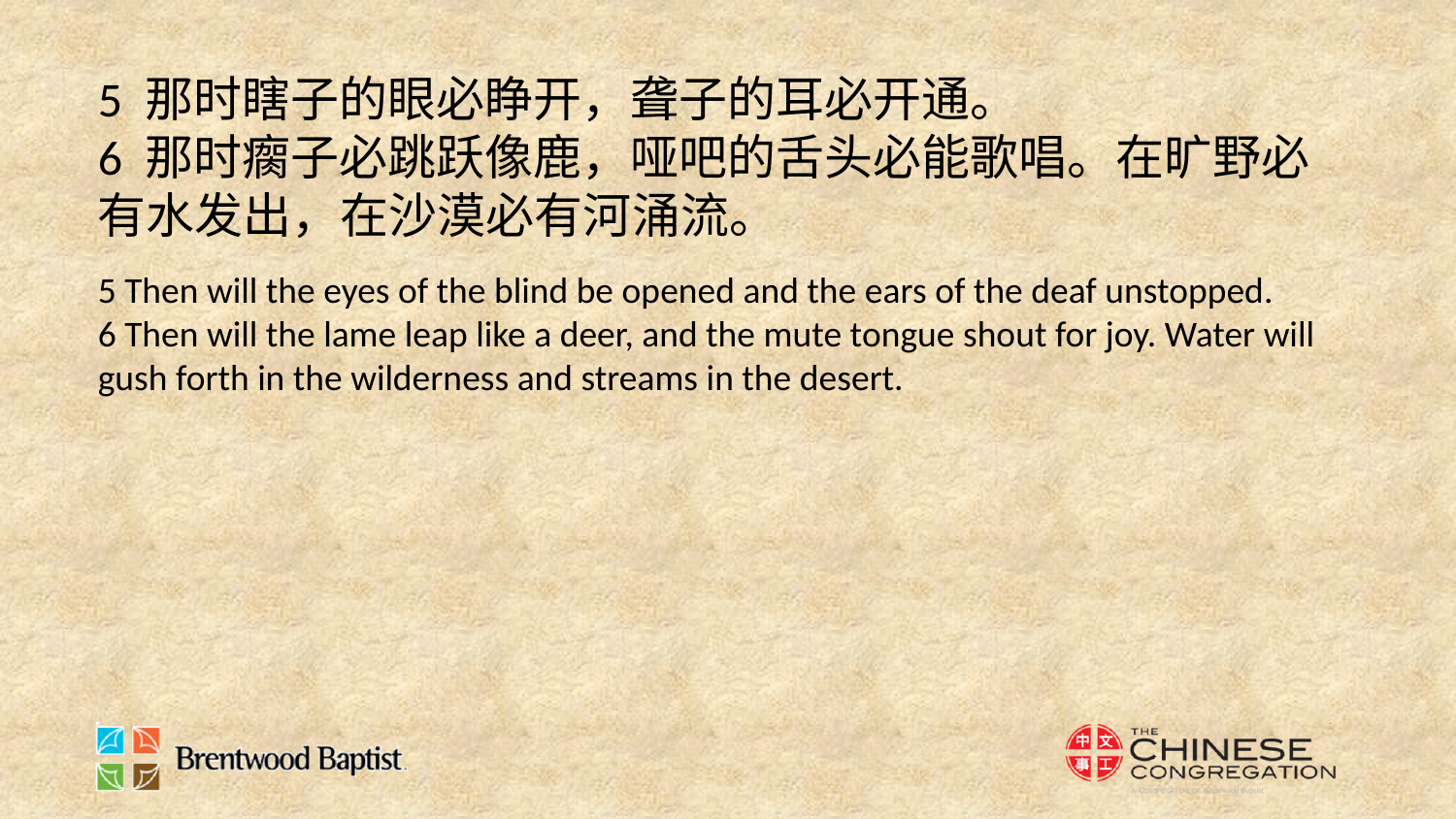

5 那时瞎子的眼必睁开，聋子的耳必开通。
6 那时瘸子必跳跃像鹿，哑吧的舌头必能歌唱。在旷野必有水发出，在沙漠必有河涌流。

5 Then will the eyes of the blind be opened and the ears of the deaf unstopped.
6 Then will the lame leap like a deer, and the mute tongue shout for joy. Water will gush forth in the wilderness and streams in the desert.